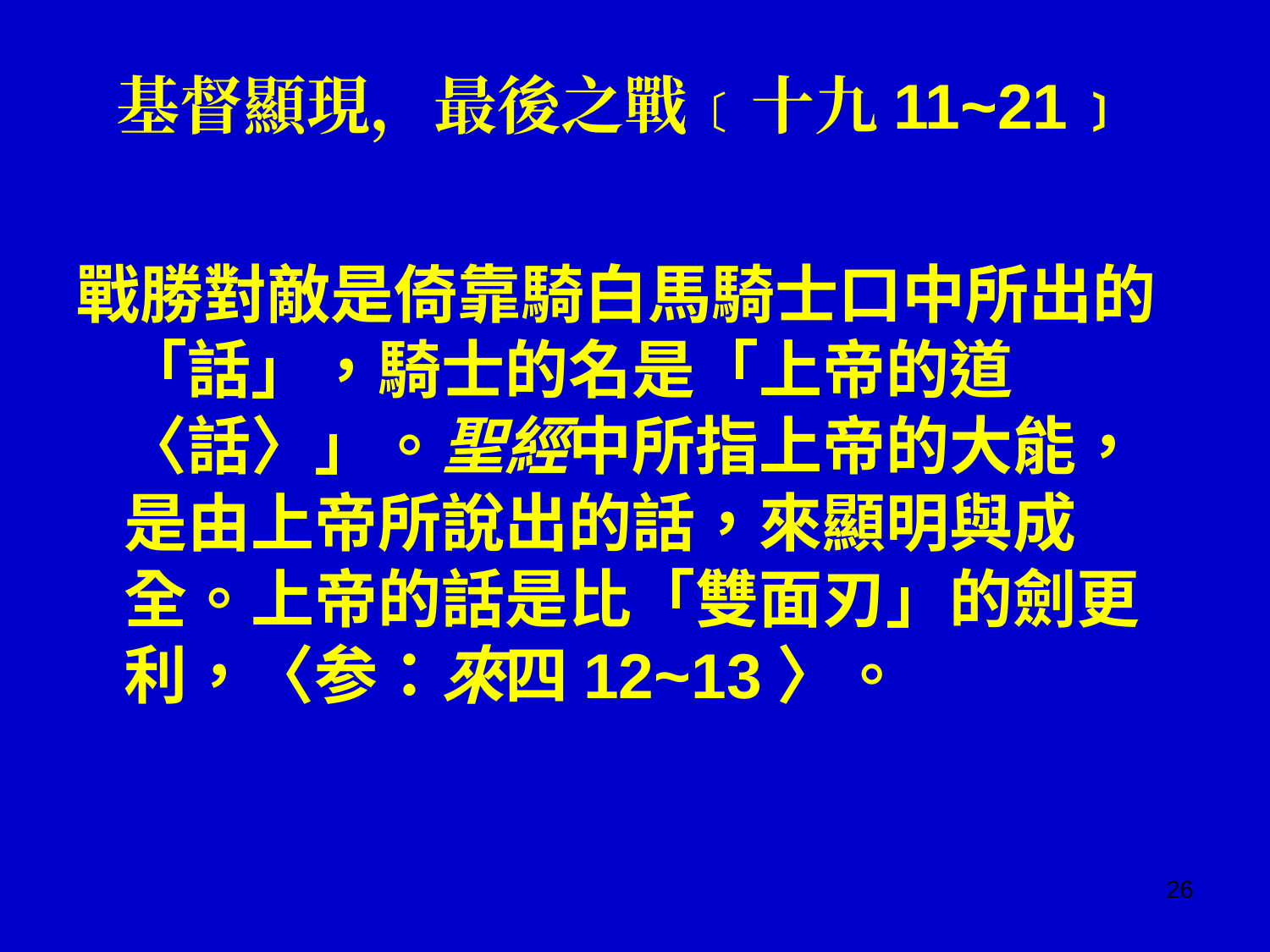

# 基督顯現，最後之戰﹝十九11~21﹞

戰勝對敵是倚靠騎白馬騎士口中所出的「話」，騎士的名是「上帝的道〈話〉」。聖經中所指上帝的大能，是由上帝所說出的話，來顯明與成全。上帝的話是比「雙面刃」的劍更利，〈参：來四12~13〉。
26